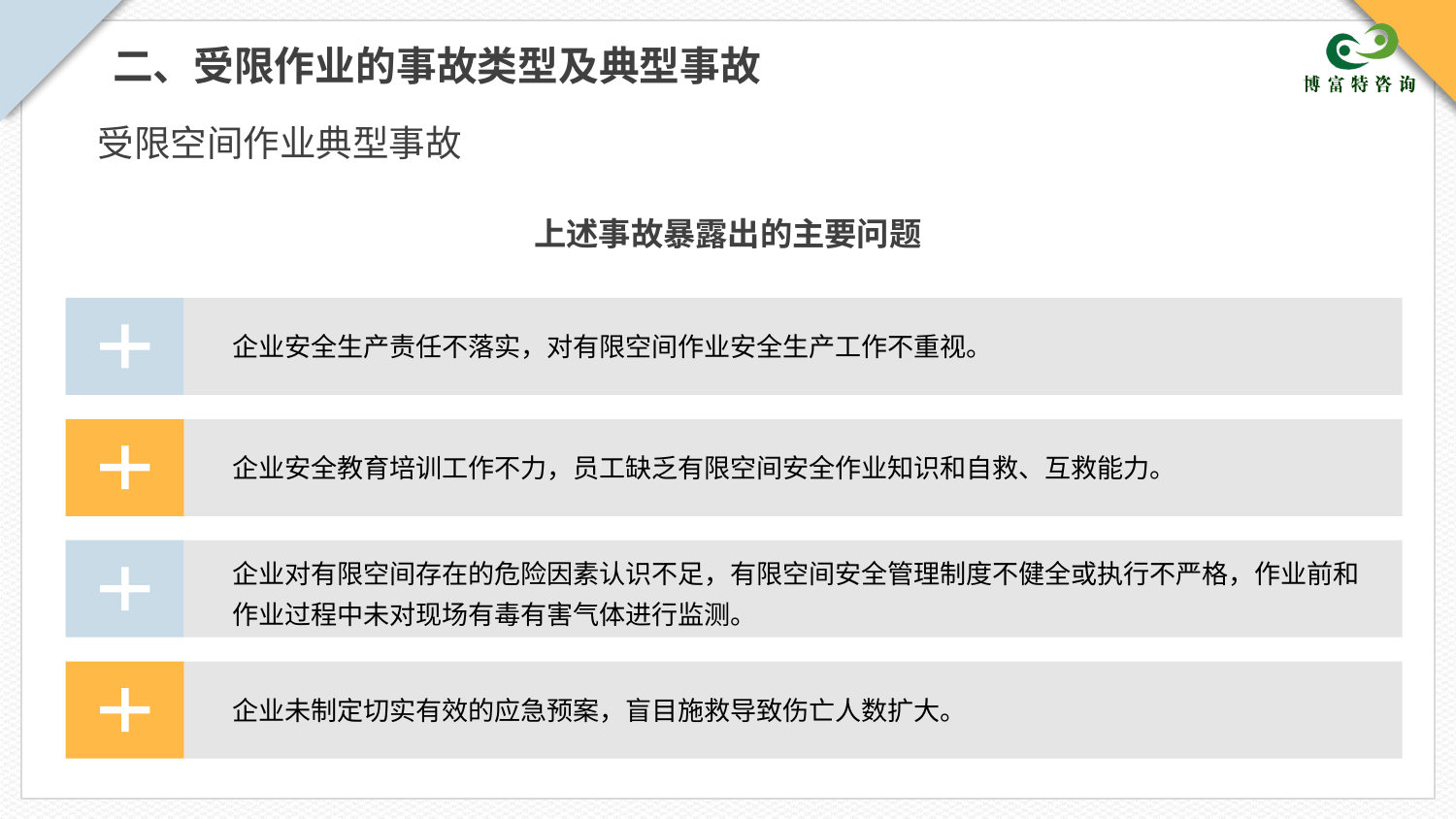

二、受限作业的事故类型及典型事故
受限空间作业典型事故
上述事故暴露出的主要问题

企业安全生产责任不落实，对有限空间作业安全生产工作不重视。

企业安全教育培训工作不力，员工缺乏有限空间安全作业知识和自救、互救能力。

企业对有限空间存在的危险因素认识不足，有限空间安全管理制度不健全或执行不严格，作业前和作业过程中未对现场有毒有害气体进行监测。

企业未制定切实有效的应急预案，盲目施救导致伤亡人数扩大。